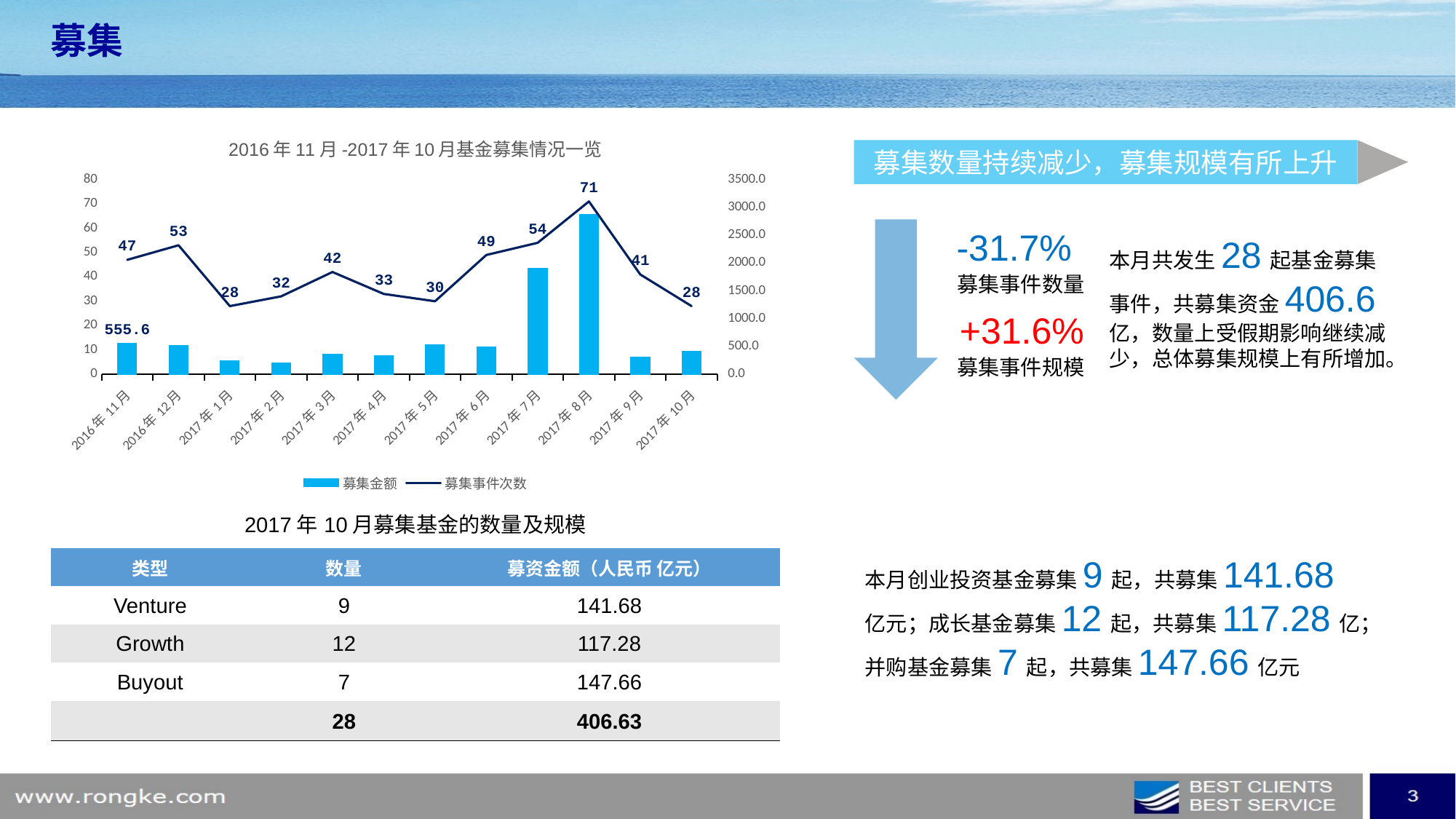

募集

### Chart: 2016年11月-2017年10月基金募集情况一览

| Category | 募集金额 | 募集事件次数 |
|---|---|---|
| 43009 | 406.631 | 28.0 |
| 42979 | 308.996 | 41.0 |
| 42948 | 2870.8560899999998 | 71.0 |
| 42917 | 1899.805709 | 54.0 |
| 42887 | 495.9184 | 49.0 |
| 42856 | 529.636 | 30.0 |
| 42826 | 327.60949 | 33.0 |
| 42795 | 366.04072 | 42.0 |
| 42767 | 207.9504 | 32.0 |
| 42736 | 243.9121 | 28.0 |
| 42705 | 520.0661709999999 | 53.0 |
| 42675 | 555.5587 | 47.0 |
募集数量持续减少，募集规模有所上升

-31.7%

本月共发生28起基金募集事件，共募集资金406.6亿，数量上受假期影响继续减少，总体募集规模上有所增加。
募集事件数量
+31.6%
募集事件规模
| 2017年10月募集基金的数量及规模 |  |  |
| --- | --- | --- |
| 类型 | 数量 | 募资金额（人民币 亿元） |
| Venture | 9 | 141.68 |
| Growth | 12 | 117.28 |
| Buyout | 7 | 147.66 |
|  | 28 | 406.63 |
本月创业投资基金募集9起，共募集141.68亿元；成长基金募集12起，共募集117.28亿；并购基金募集7起，共募集147.66亿元